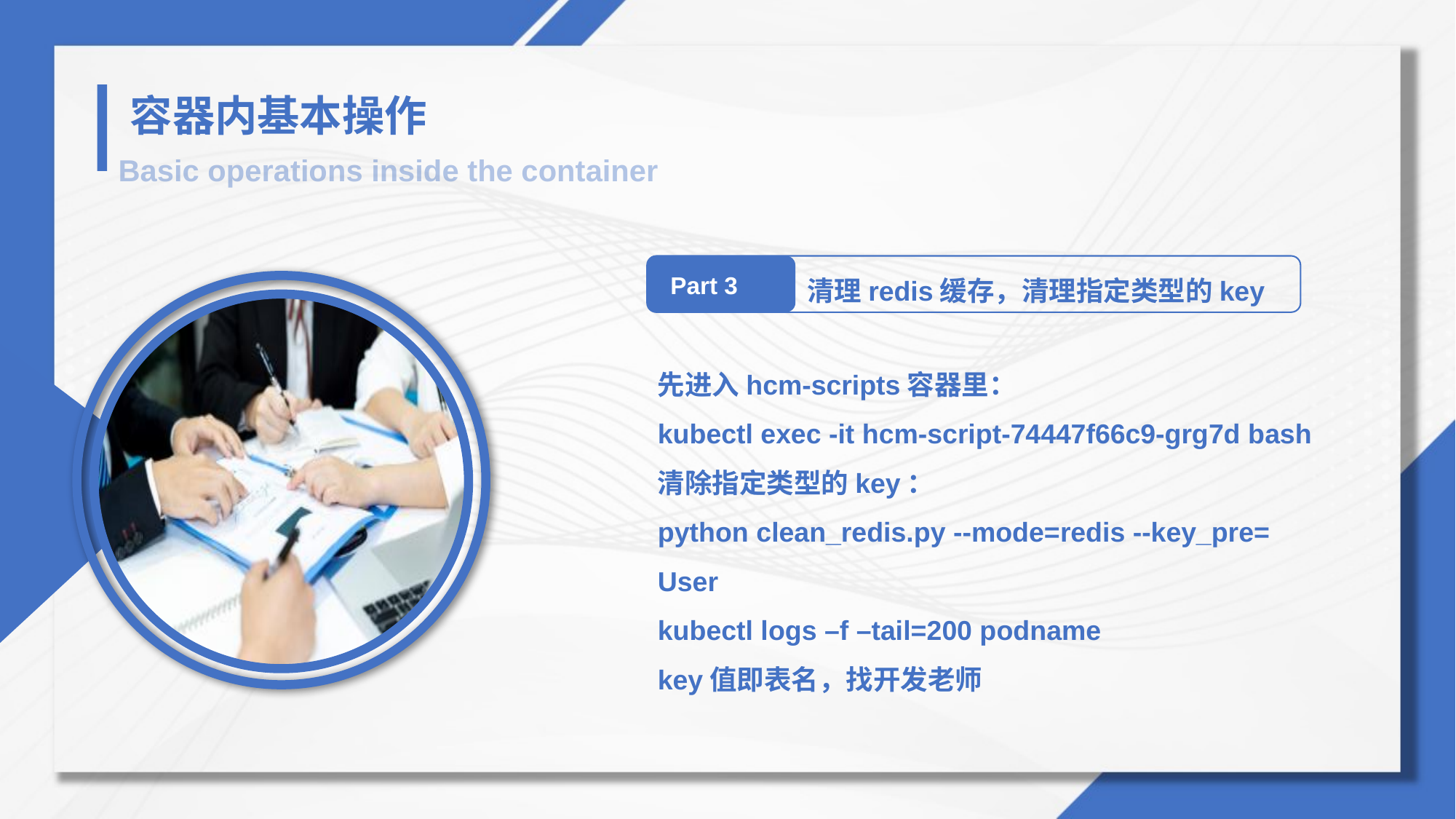

容器内基本操作

Basic operations inside the container

清理redis缓存，清理指定类型的key
Part 3

先进入hcm-scripts容器里：
kubectl exec -it hcm-script-74447f66c9-grg7d bash
清除指定类型的key：
python clean_redis.py --mode=redis --key_pre= User
kubectl logs –f –tail=200 podname
key值即表名，找开发老师